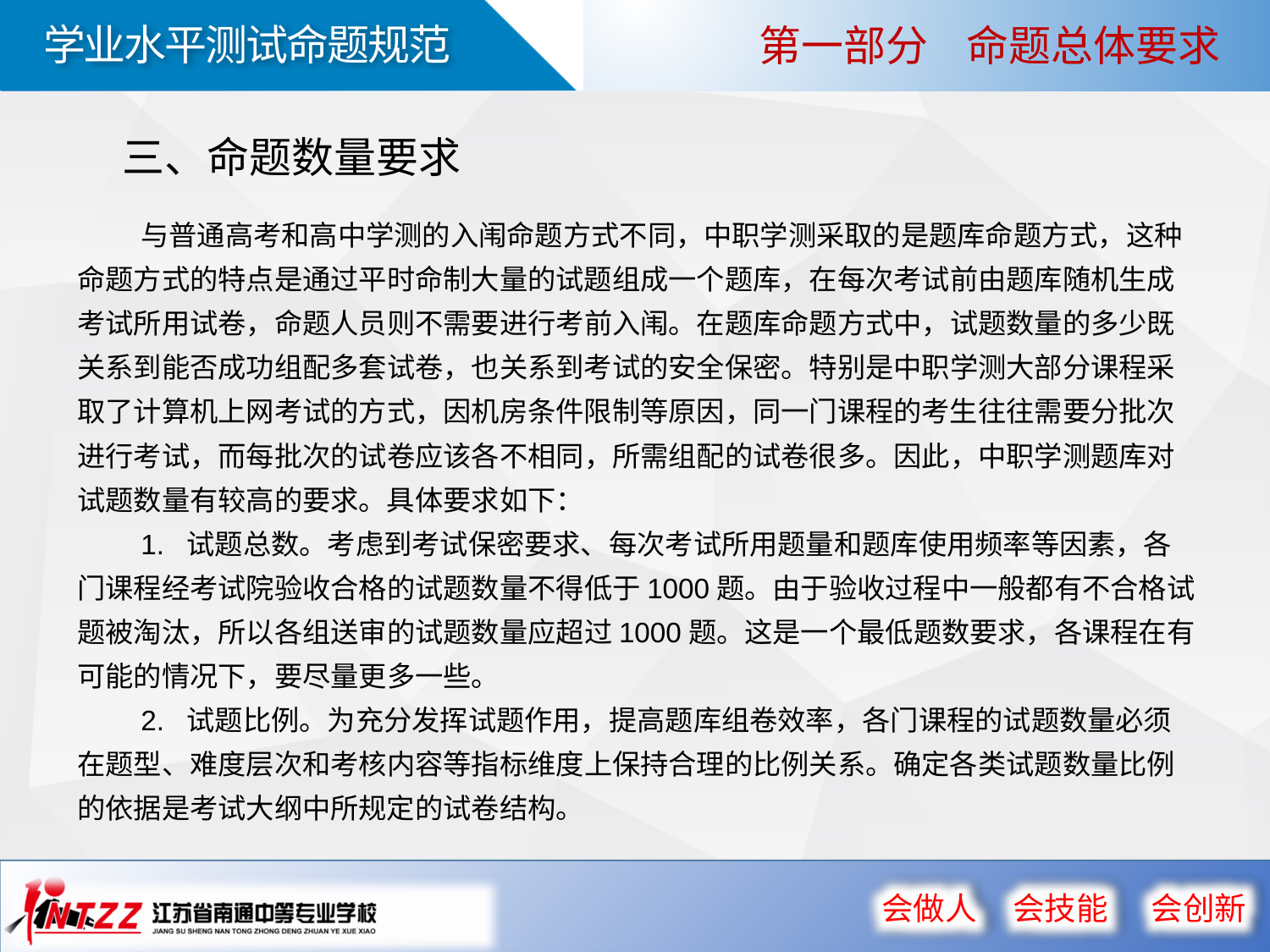

第一部分    命题总体要求
三、命题数量要求
与普通高考和高中学测的入闱命题方式不同，中职学测采取的是题库命题方式，这种命题方式的特点是通过平时命制大量的试题组成一个题库，在每次考试前由题库随机生成考试所用试卷，命题人员则不需要进行考前入闱。在题库命题方式中，试题数量的多少既关系到能否成功组配多套试卷，也关系到考试的安全保密。特别是中职学测大部分课程采取了计算机上网考试的方式，因机房条件限制等原因，同一门课程的考生往往需要分批次进行考试，而每批次的试卷应该各不相同，所需组配的试卷很多。因此，中职学测题库对试题数量有较高的要求。具体要求如下：
1.  试题总数。考虑到考试保密要求、每次考试所用题量和题库使用频率等因素，各门课程经考试院验收合格的试题数量不得低于1000题。由于验收过程中一般都有不合格试题被淘汰，所以各组送审的试题数量应超过1000题。这是一个最低题数要求，各课程在有可能的情况下，要尽量更多一些。
2.  试题比例。为充分发挥试题作用，提高题库组卷效率，各门课程的试题数量必须在题型、难度层次和考核内容等指标维度上保持合理的比例关系。确定各类试题数量比例的依据是考试大纲中所规定的试卷结构。